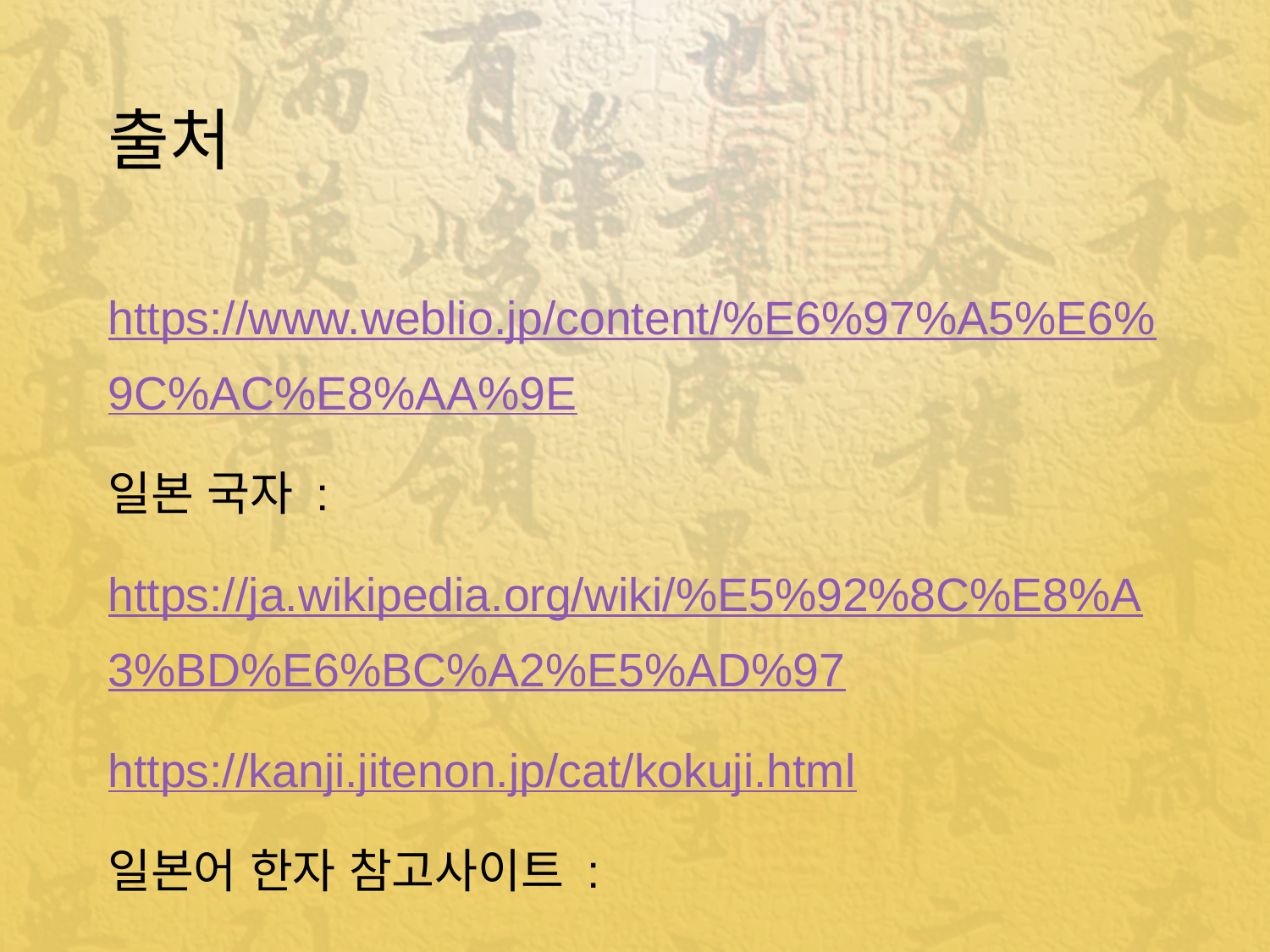

# 출처
https://www.weblio.jp/content/%E6%97%A5%E6%9C%AC%E8%AA%9E
일본 국자 :
https://ja.wikipedia.org/wiki/%E5%92%8C%E8%A3%BD%E6%BC%A2%E5%AD%97
https://kanji.jitenon.jp/cat/kokuji.html
일본어 한자 참고사이트 :
https://www.kanken.or.jp/